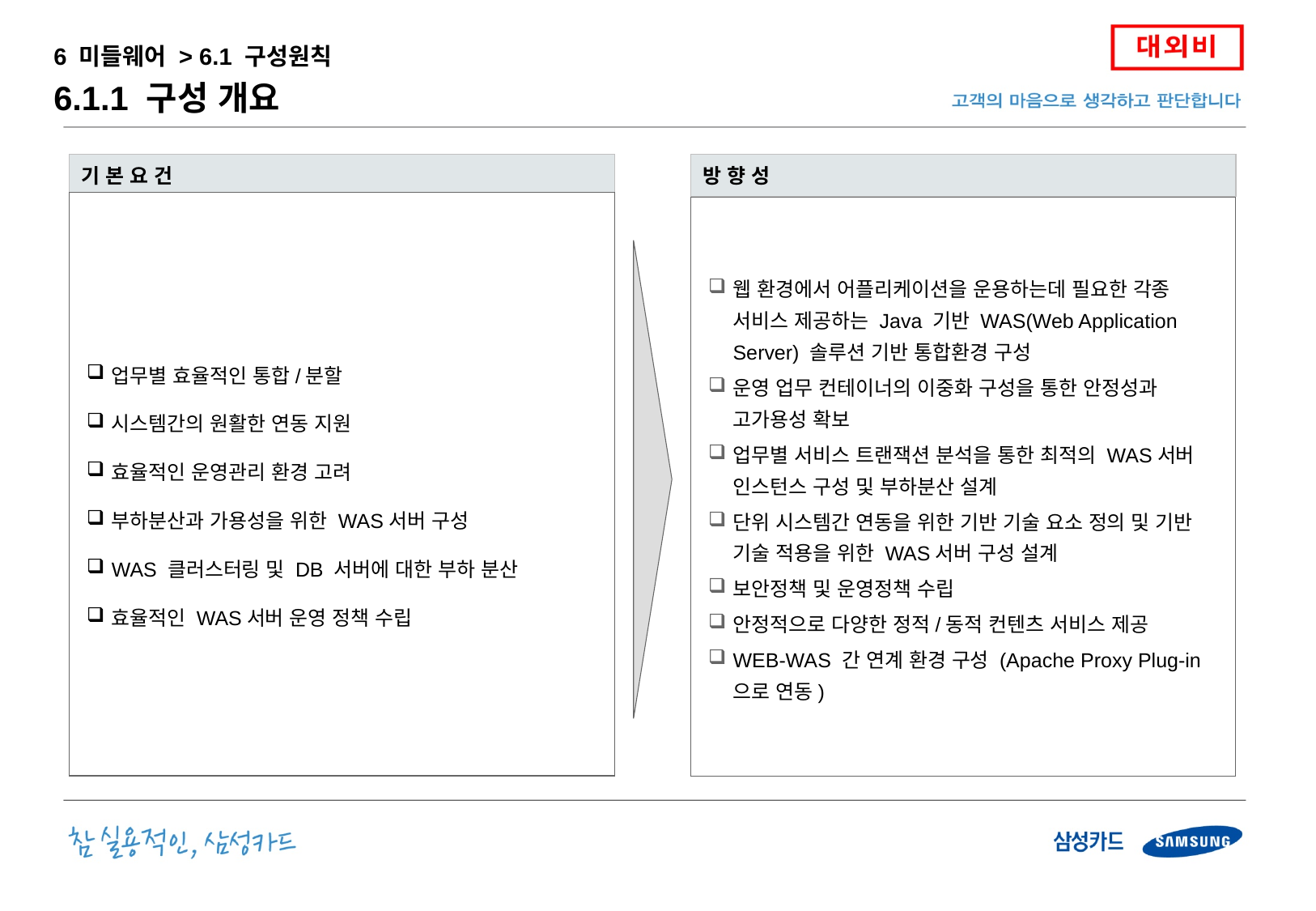

6 미들웨어 > 6.1 구성원칙
6.1.1 구성 개요
기 본 요 건
방 향 성
업무별 효율적인 통합/분할
시스템간의 원활한 연동 지원
효율적인 운영관리 환경 고려
부하분산과 가용성을 위한 WAS서버 구성
WAS 클러스터링 및 DB 서버에 대한 부하 분산
효율적인 WAS서버 운영 정책 수립
웹 환경에서 어플리케이션을 운용하는데 필요한 각종 서비스 제공하는 Java 기반 WAS(Web Application Server) 솔루션 기반 통합환경 구성
운영 업무 컨테이너의 이중화 구성을 통한 안정성과 고가용성 확보
업무별 서비스 트랜잭션 분석을 통한 최적의 WAS서버 인스턴스 구성 및 부하분산 설계
단위 시스템간 연동을 위한 기반 기술 요소 정의 및 기반 기술 적용을 위한 WAS서버 구성 설계
보안정책 및 운영정책 수립
안정적으로 다양한 정적/동적 컨텐츠 서비스 제공
WEB-WAS 간 연계 환경 구성 (Apache Proxy Plug-in 으로 연동)